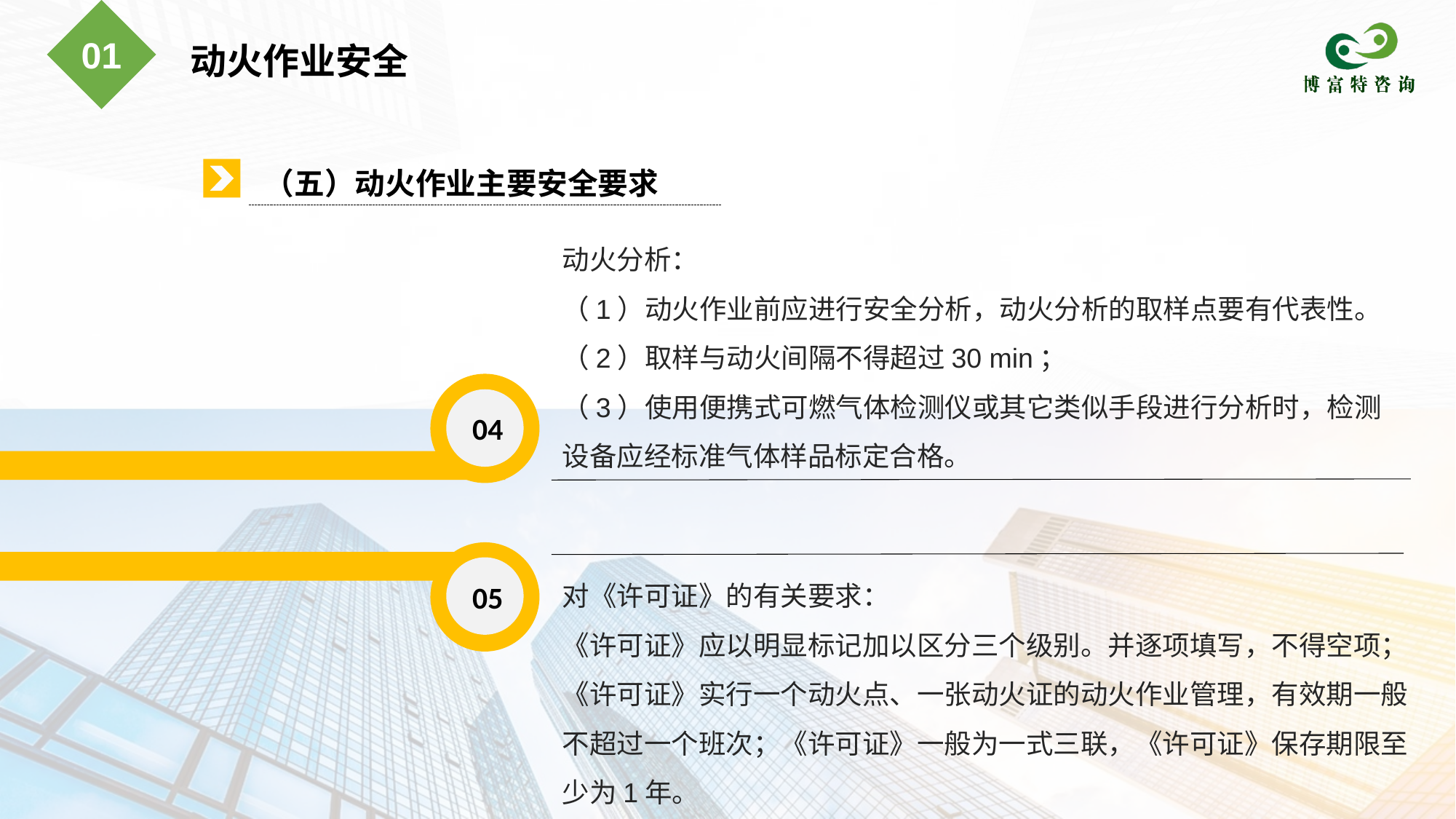

01
动火作业安全

（五）动火作业主要安全要求
动火分析：
（1）动火作业前应进行安全分析，动火分析的取样点要有代表性。
（2）取样与动火间隔不得超过30 min；
（3）使用便携式可燃气体检测仪或其它类似手段进行分析时，检测设备应经标准气体样品标定合格。

04

对《许可证》的有关要求：
《许可证》应以明显标记加以区分三个级别。并逐项填写，不得空项；《许可证》实行一个动火点、一张动火证的动火作业管理，有效期一般不超过一个班次；《许可证》一般为一式三联，《许可证》保存期限至少为1年。
05